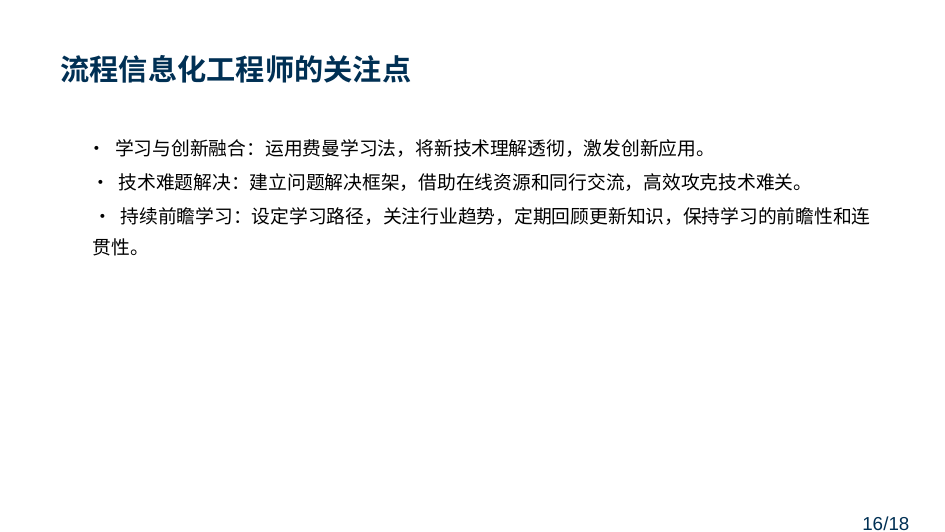

流程信息化工程师的关注点
• 学习与创新融合：运用费曼学习法，将新技术理解透彻，激发创新应用。
• 技术难题解决：建立问题解决框架，借助在线资源和同行交流，高效攻克技术难关。
• 持续前瞻学习：设定学习路径，关注行业趋势，定期回顾更新知识，保持学习的前瞻性和连
贯性。
16/18